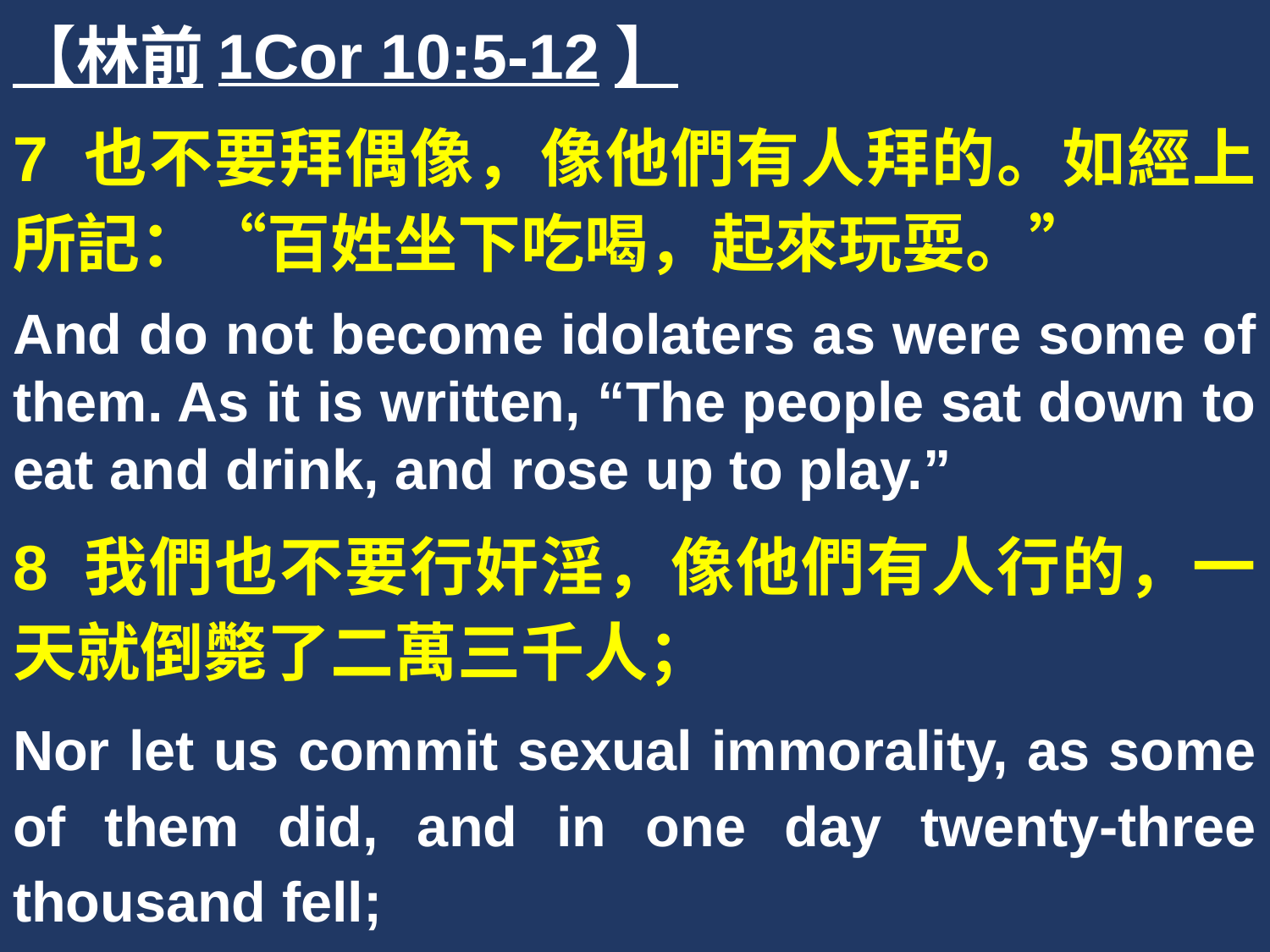

【林前1Cor 10:5-12】
7 也不要拜偶像，像他們有人拜的。如經上所記：“百姓坐下吃喝，起來玩耍。”
And do not become idolaters as were some of them. As it is written, “The people sat down to eat and drink, and rose up to play.”
8 我們也不要行奸淫，像他們有人行的，一天就倒斃了二萬三千人；
Nor let us commit sexual immorality, as some of them did, and in one day twenty-three thousand fell;